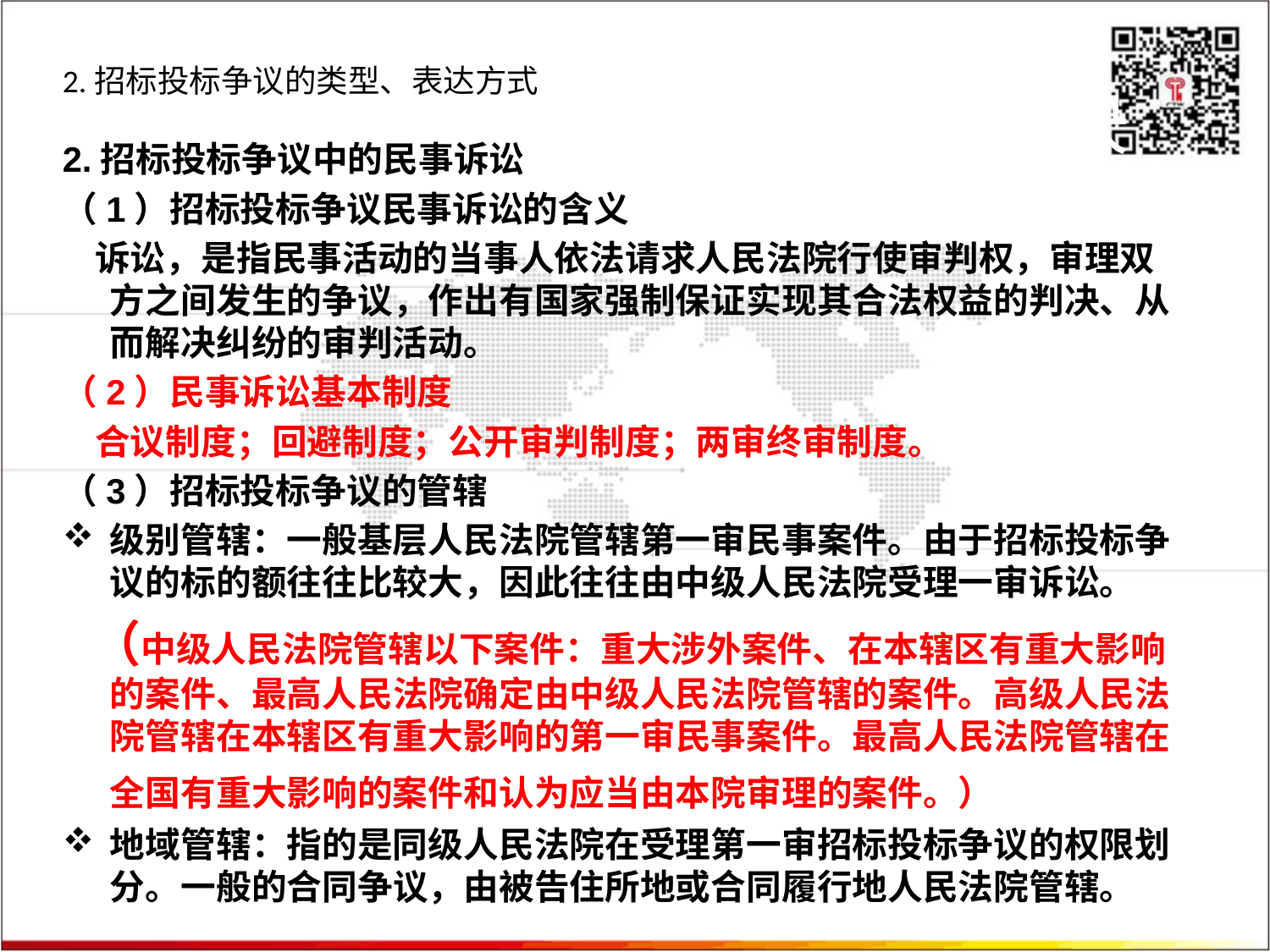

第7章   招标投标争议的解决
2.招标投标争议的类型、表达方式
2.招标投标争议中的民事诉讼
（1）招标投标争议民事诉讼的含义
   诉讼，是指民事活动的当事人依法请求人民法院行使审判权，审理双方之间发生的争议，作出有国家强制保证实现其合法权益的判决、从而解决纠纷的审判活动。
（2）民事诉讼基本制度
   合议制度；回避制度；公开审判制度；两审终审制度。
（3）招标投标争议的管辖
级别管辖：一般基层人民法院管辖第一审民事案件。由于招标投标争议的标的额往往比较大，因此往往由中级人民法院受理一审诉讼。
  （中级人民法院管辖以下案件：重大涉外案件、在本辖区有重大影响的案件、最高人民法院确定由中级人民法院管辖的案件。高级人民法院管辖在本辖区有重大影响的第一审民事案件。最高人民法院管辖在全国有重大影响的案件和认为应当由本院审理的案件。）
地域管辖：指的是同级人民法院在受理第一审招标投标争议的权限划分。一般的合同争议，由被告住所地或合同履行地人民法院管辖。